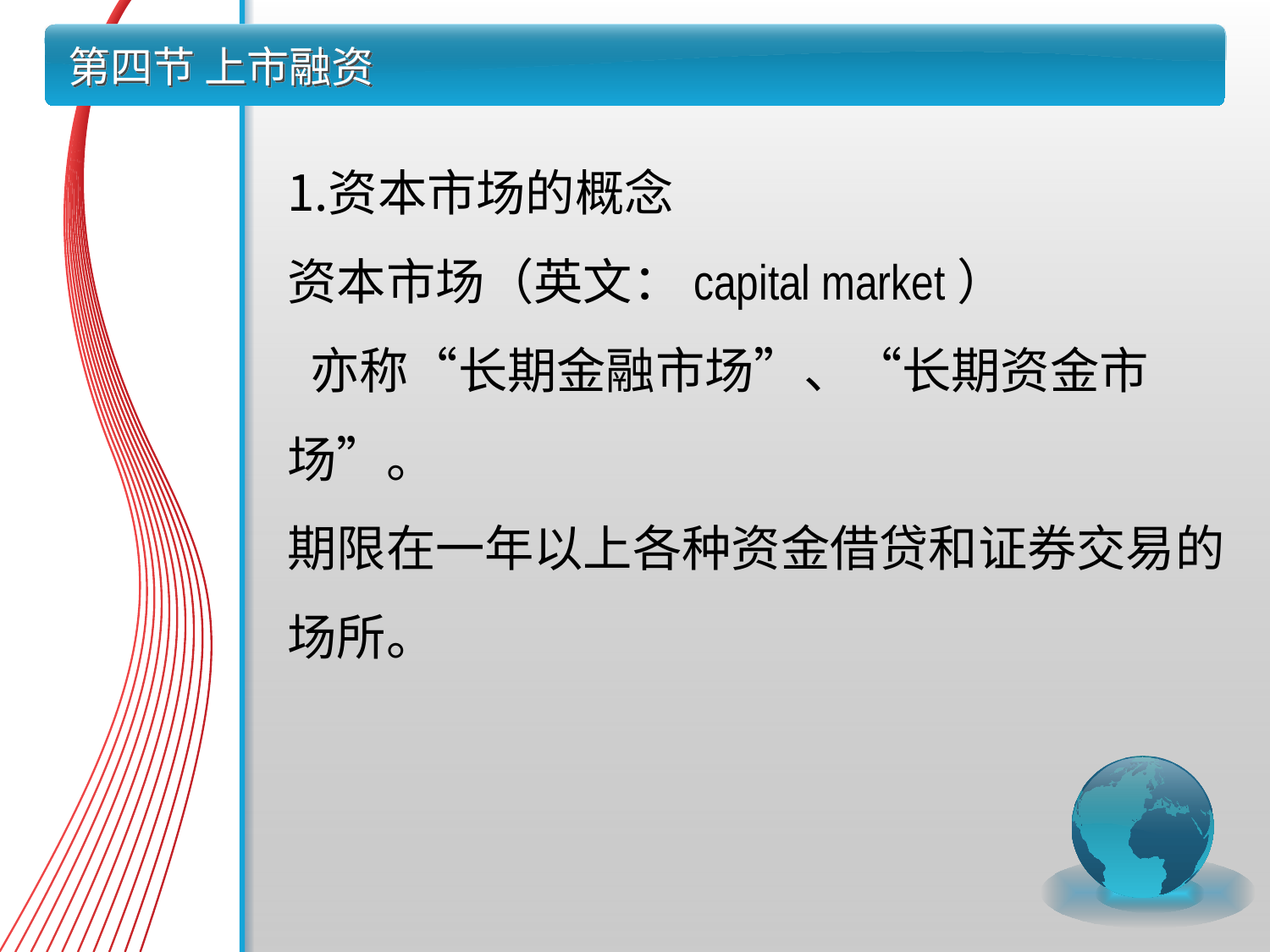

# 第四节 上市融资
资本市场的概念
资本市场（英文：capital market）
 亦称“长期金融市场”、“长期资金市场”。
期限在一年以上各种资金借贷和证券交易的场所。